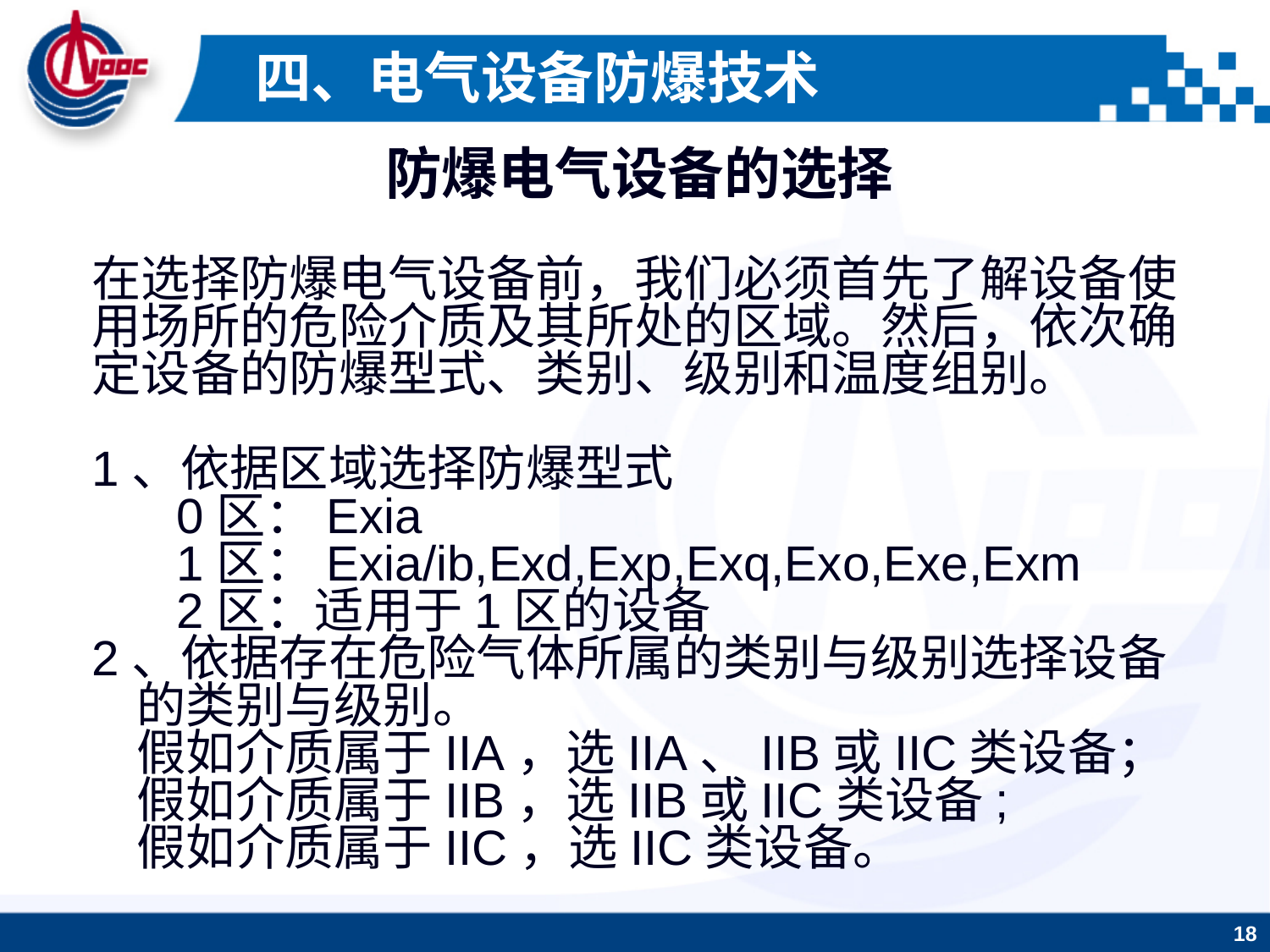

四、电气设备防爆技术
防爆电气设备的选择

在选择防爆电气设备前，我们必须首先了解设备使
用场所的危险介质及其所处的区域。然后，依次确
定设备的防爆型式、类别、级别和温度组别。

1、依据区域选择防爆型式
	0区：Exia
	1区：Exia/ib,Exd,Exp,Exq,Exo,Exe,Exm
	2区：适用于1区的设备
2、依据存在危险气体所属的类别与级别选择设备
   的类别与级别。
   假如介质属于IIA，选IIA、IIB或IIC类设备；
   假如介质属于IIB，选IIB或IIC类设备;
   假如介质属于IIC，选IIC类设备。